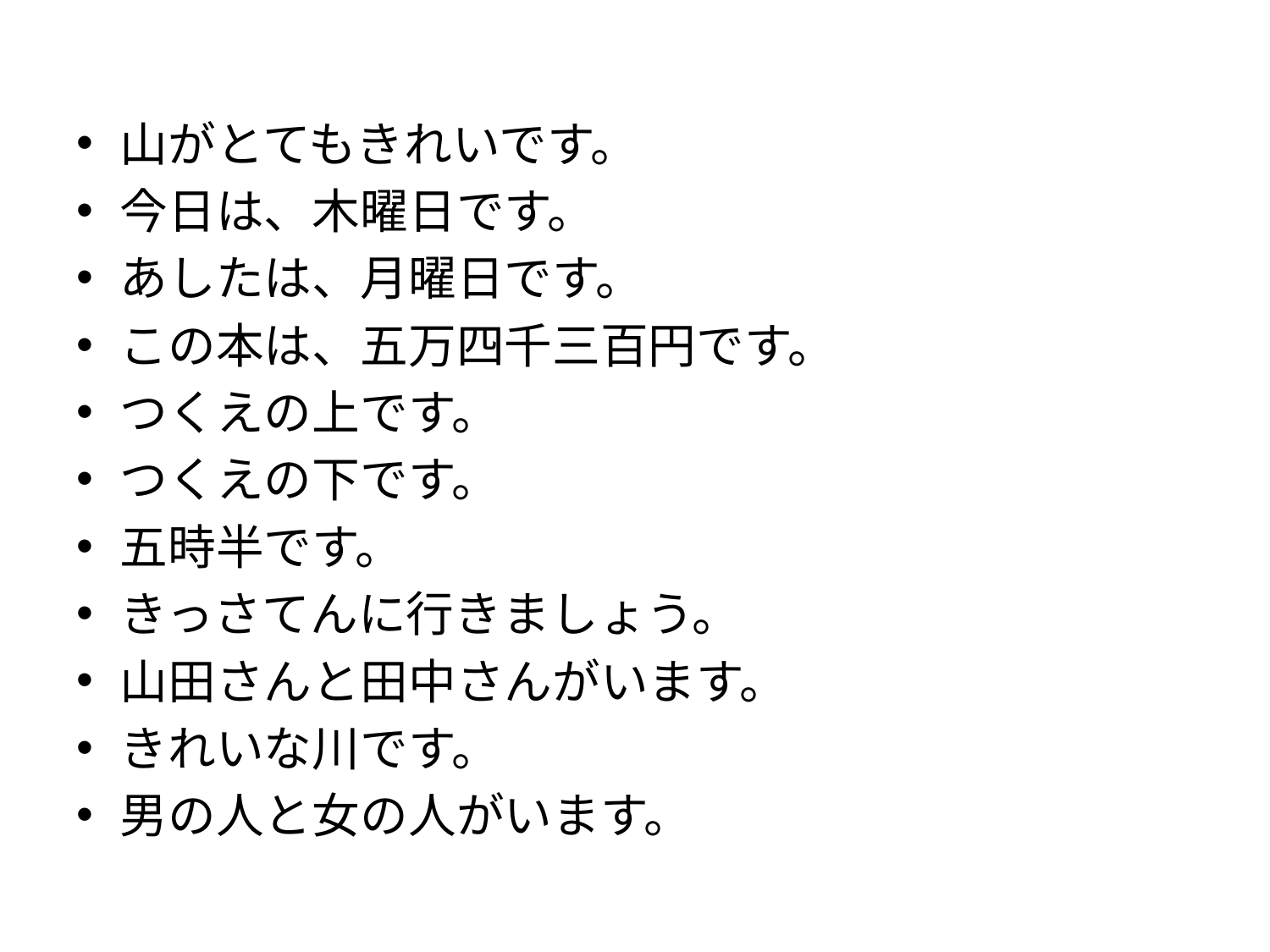

山がとてもきれいです。
今日は、木曜日です。
あしたは、月曜日です。
この本は、五万四千三百円です。
つくえの上です。
つくえの下です。
五時半です。
きっさてんに行きましょう。
山田さんと田中さんがいます。
きれいな川です。
男の人と女の人がいます。